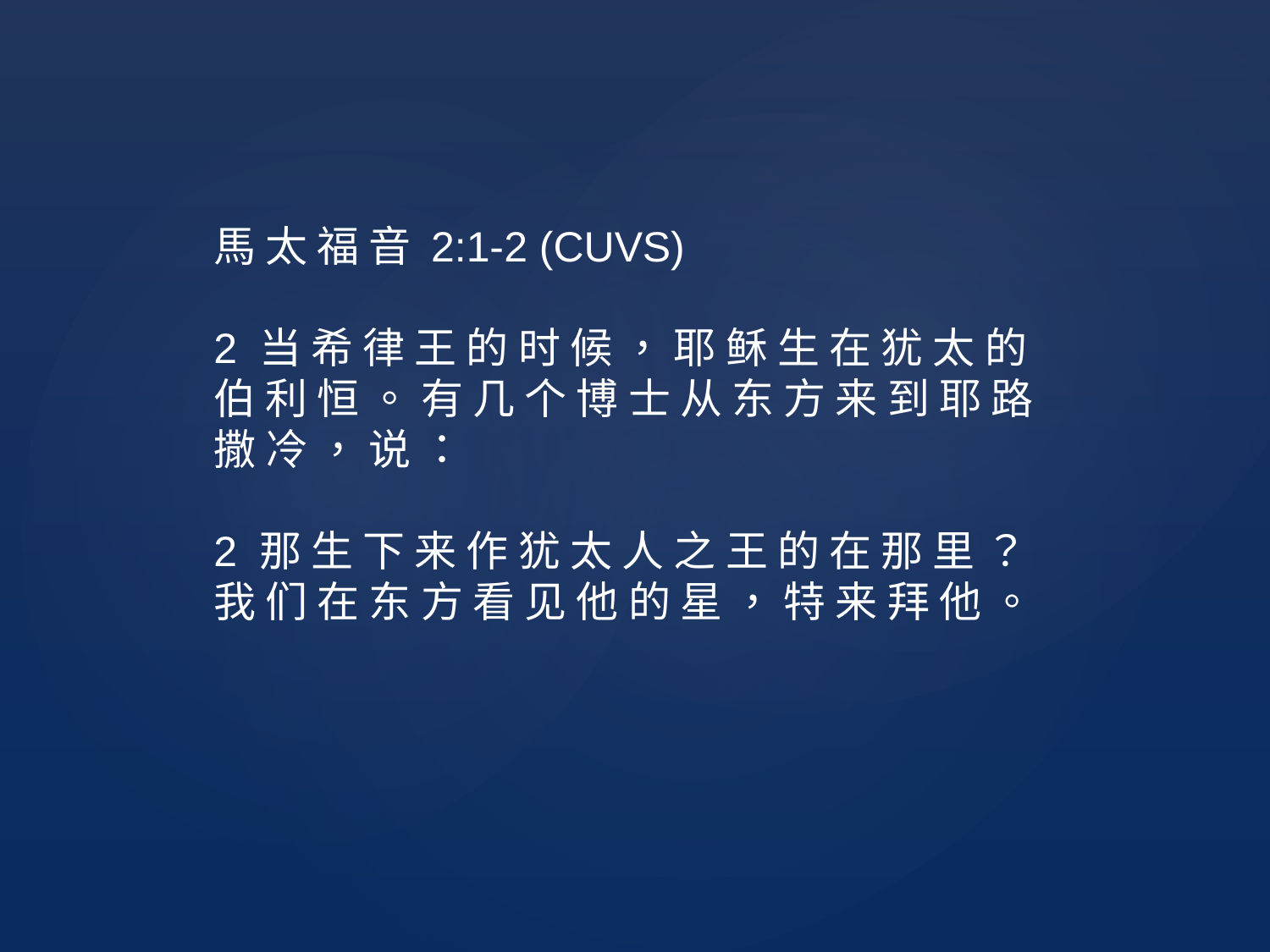

馬 太 福 音 2:1-2 (CUVS)

2 当 希 律 王 的 时 候 ， 耶 稣 生 在 犹 太 的 伯 利 恒 。 有 几 个 博 士 从 东 方 来 到 耶 路 撒 冷 ， 说 ：

2 那 生 下 来 作 犹 太 人 之 王 的 在 那 里 ？ 我 们 在 东 方 看 见 他 的 星 ， 特 来 拜 他 。